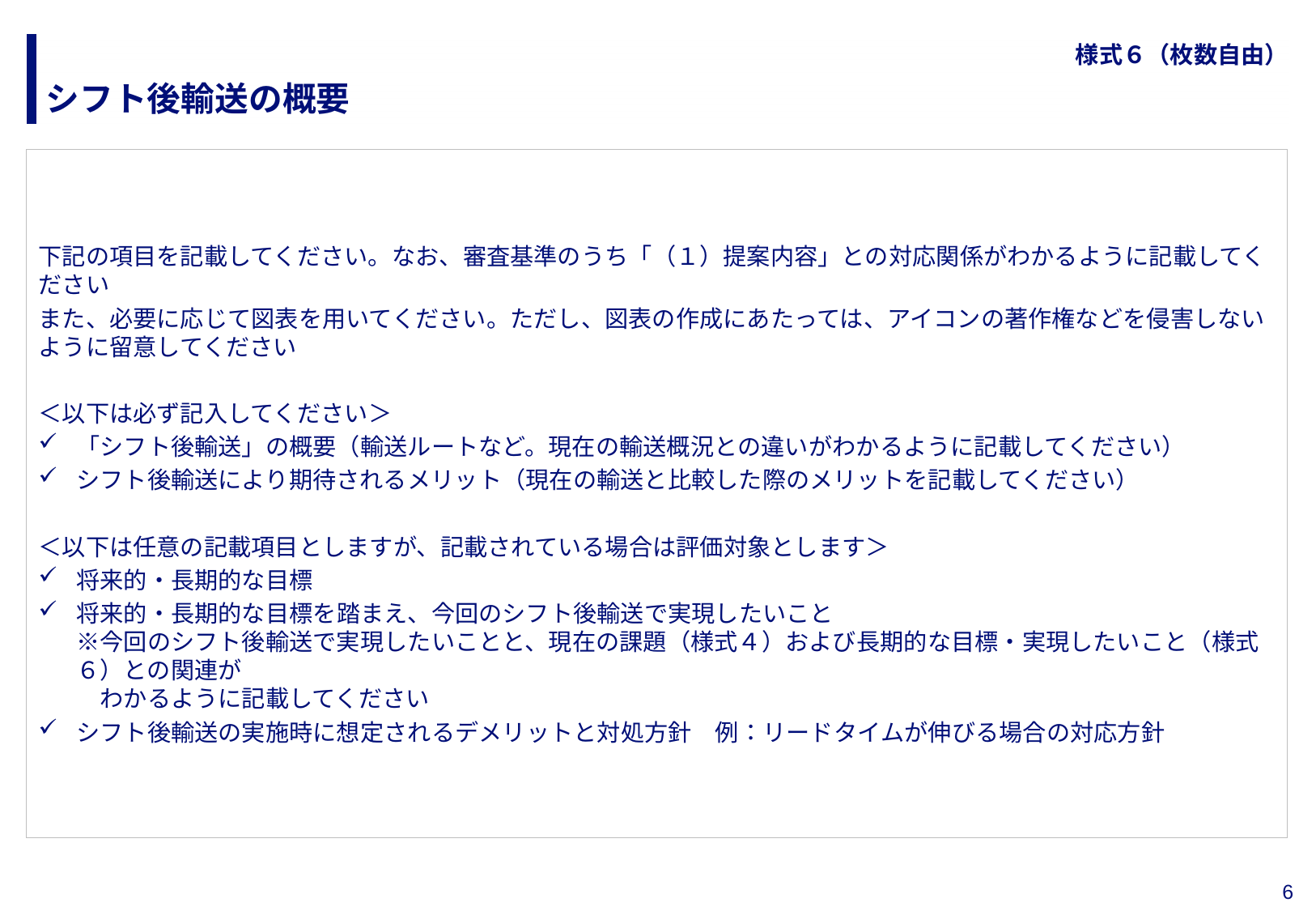

# 様式６（枚数自由）
シフト後輸送の概要
下記の項目を記載してください。なお、審査基準のうち「（１）提案内容」との対応関係がわかるように記載してください
また、必要に応じて図表を用いてください。ただし、図表の作成にあたっては、アイコンの著作権などを侵害しないように留意してください

＜以下は必ず記入してください＞
「シフト後輸送」の概要（輸送ルートなど。現在の輸送概況との違いがわかるように記載してください）
シフト後輸送により期待されるメリット（現在の輸送と比較した際のメリットを記載してください）

＜以下は任意の記載項目としますが、記載されている場合は評価対象とします＞
将来的・長期的な目標
将来的・長期的な目標を踏まえ、今回のシフト後輸送で実現したいこと
※今回のシフト後輸送で実現したいことと、現在の課題（様式４）および長期的な目標・実現したいこと（様式６）との関連が
　わかるように記載してください
シフト後輸送の実施時に想定されるデメリットと対処方針　例：リードタイムが伸びる場合の対応方針